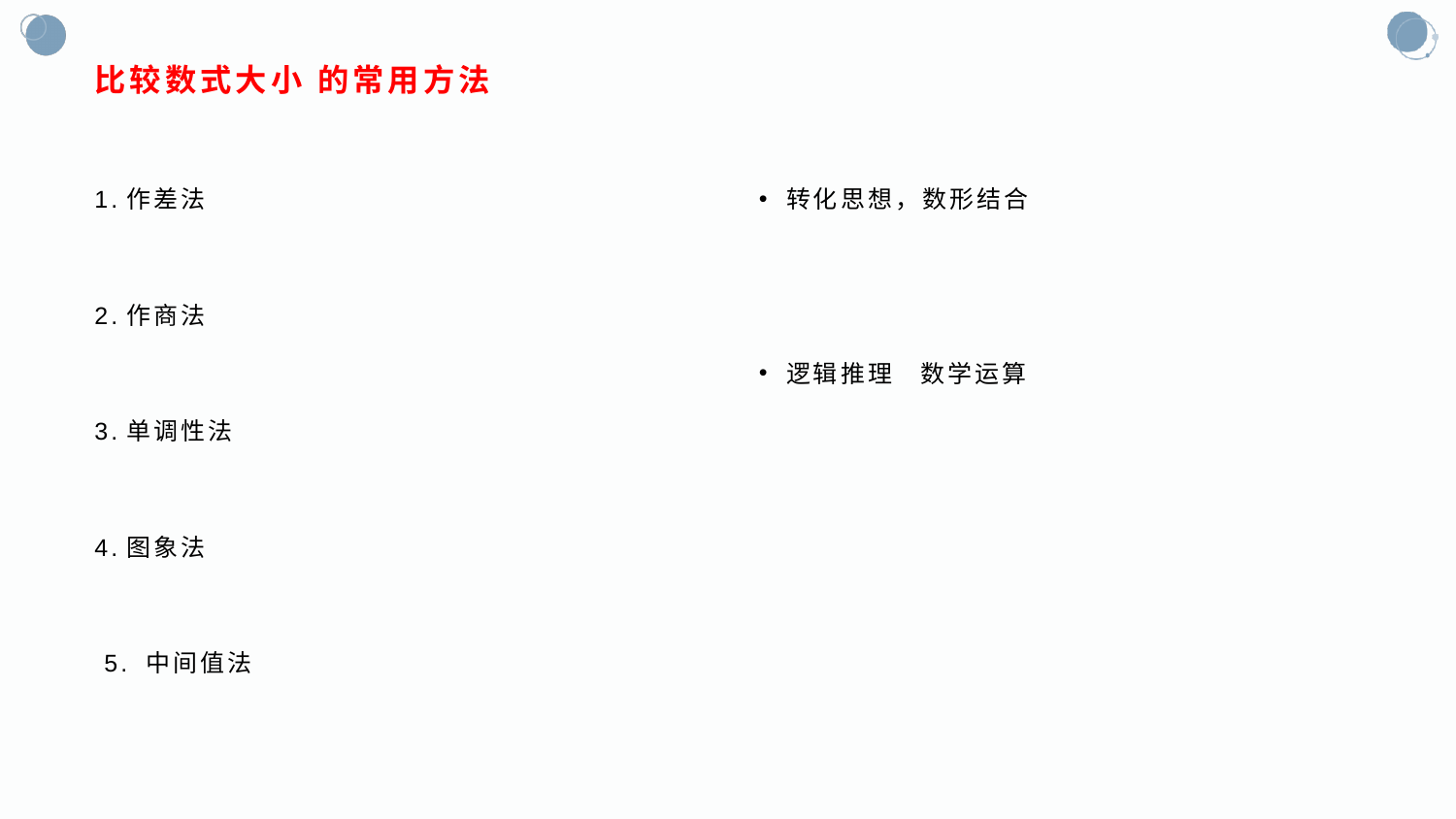

# 比较数式大小 的常用方法

1.作差法

2.作商法

3.单调性法

4.图象法

 5. 中间值法

转化思想，数形结合

逻辑推理   数学运算